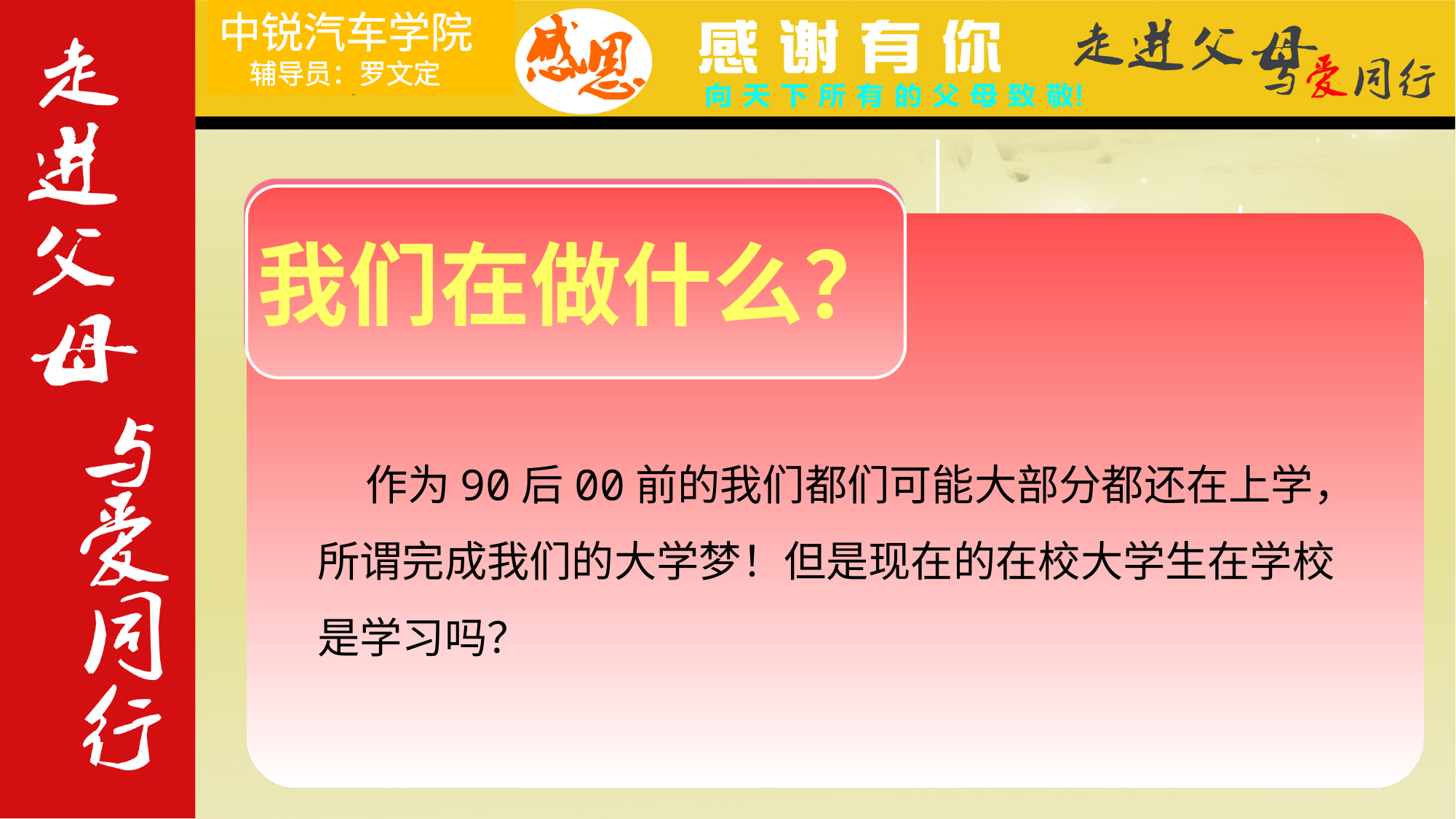

中锐汽车学院
    辅导员：罗文定

我们在做什么？

    作为90后00前的我们都们可能大部分都还在上学，所谓完成我们的大学梦！但是现在的在校大学生在学校是学习吗？